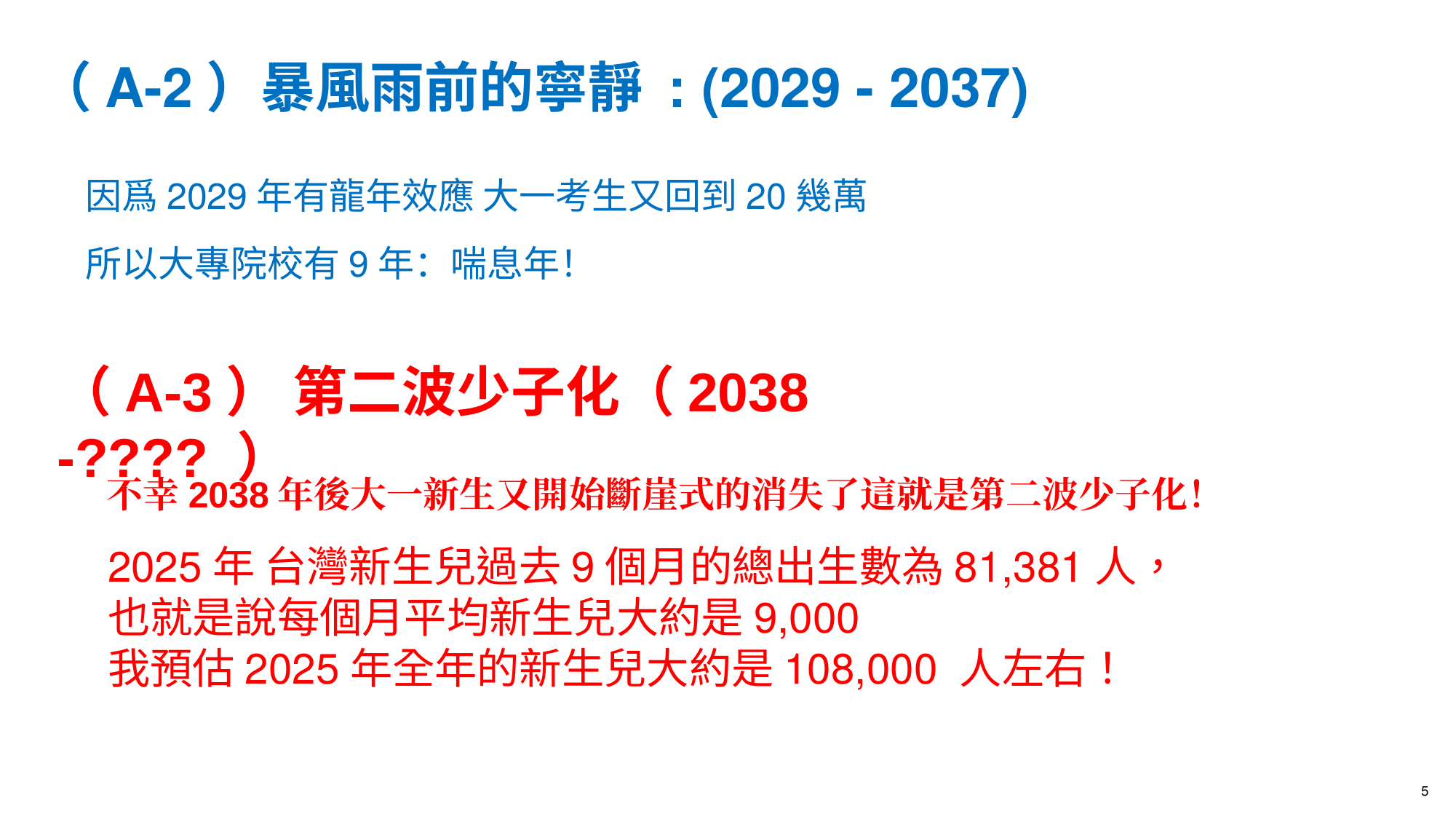

# （A-2）暴風雨前的寧靜 : (2029 - 2037)
因爲2029年有龍年效應 大一考生又回到20幾萬
所以大專院校有9年：喘息年！

（A-3） 第二波少子化（2038 -???? ）
  不幸2038年後大一新生又開始斷崖式的消失了這就是第二波少子化！
2025年 台灣新生兒過去9個月的總出生數為81,381人，
也就是說每個月平均新生兒大約是9,000
我預估2025年全年的新生兒大約是108,000 人左右！

5